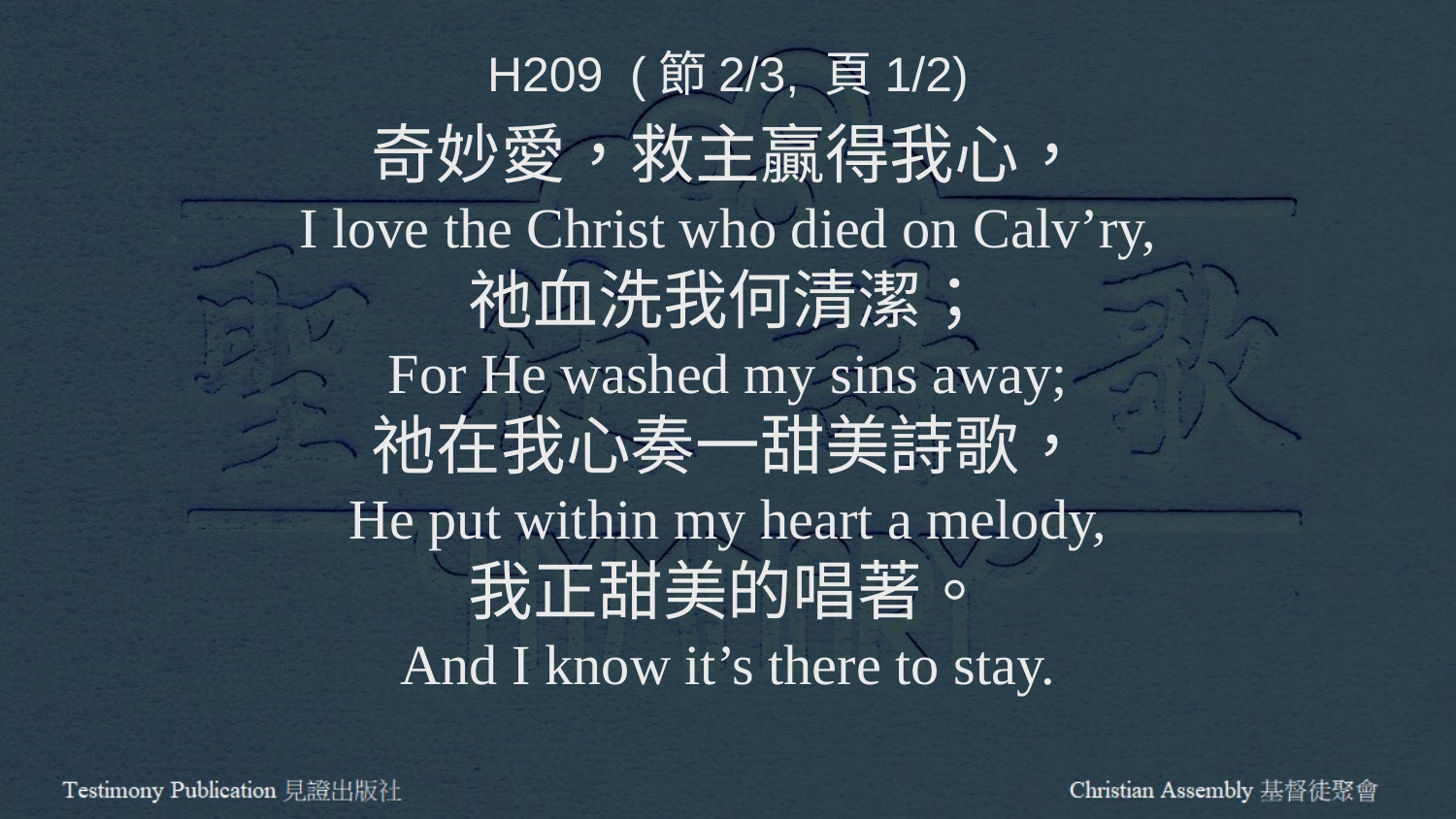

H209  (節2/3, 頁1/2)
奇妙愛，救主贏得我心，
I love the Christ who died on Calv’ry,
祂血洗我何清潔；
For He washed my sins away;
祂在我心奏一甜美詩歌，
He put within my heart a melody,
我正甜美的唱著。
And I know it’s there to stay.